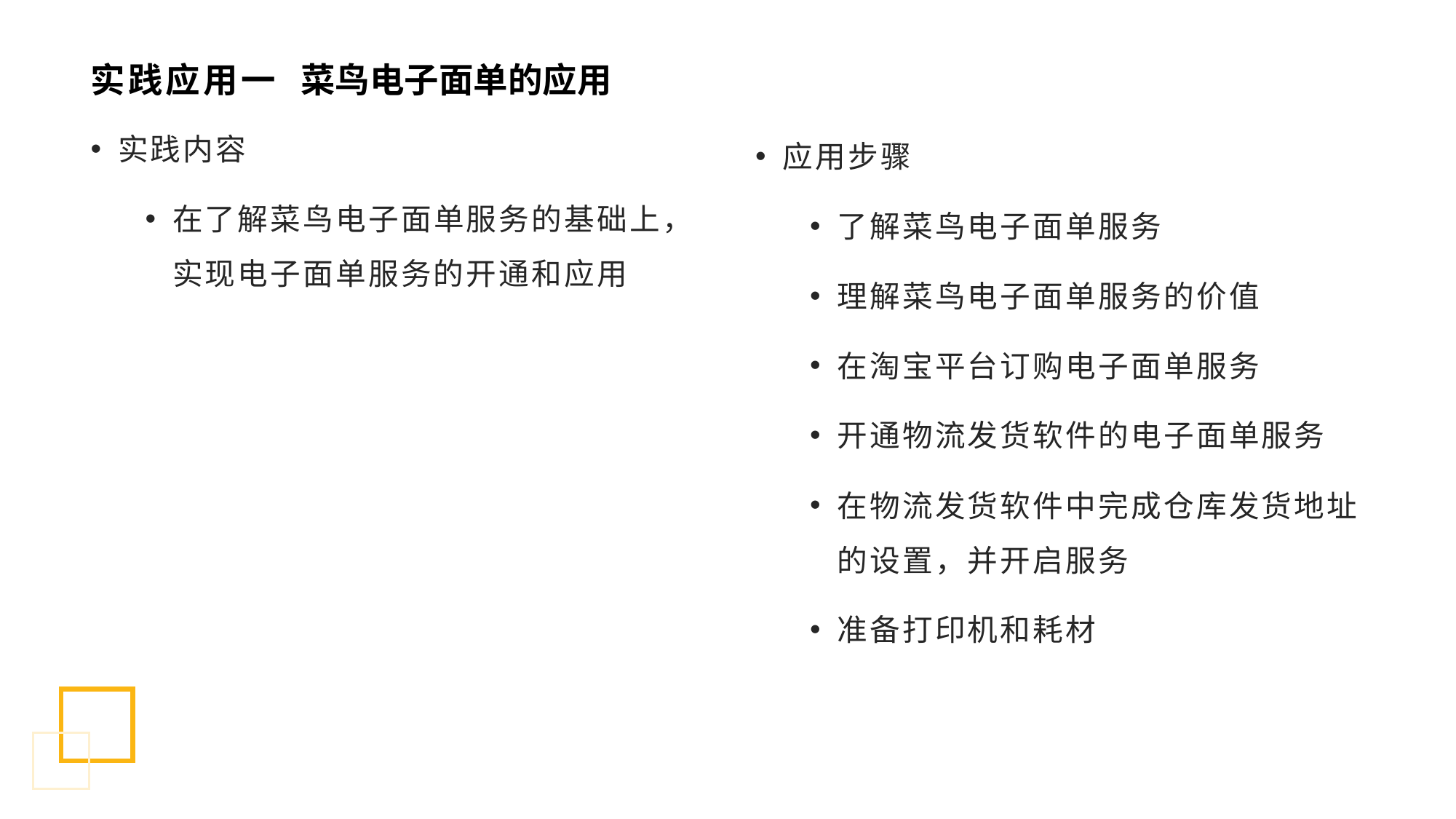

# 实践应用一  菜鸟电子面单的应用
应用步骤
了解菜鸟电子面单服务
理解菜鸟电子面单服务的价值
在淘宝平台订购电子面单服务
开通物流发货软件的电子面单服务
在物流发货软件中完成仓库发货地址的设置，并开启服务
准备打印机和耗材
实践内容
在了解菜鸟电子面单服务的基础上，实现电子面单服务的开通和应用